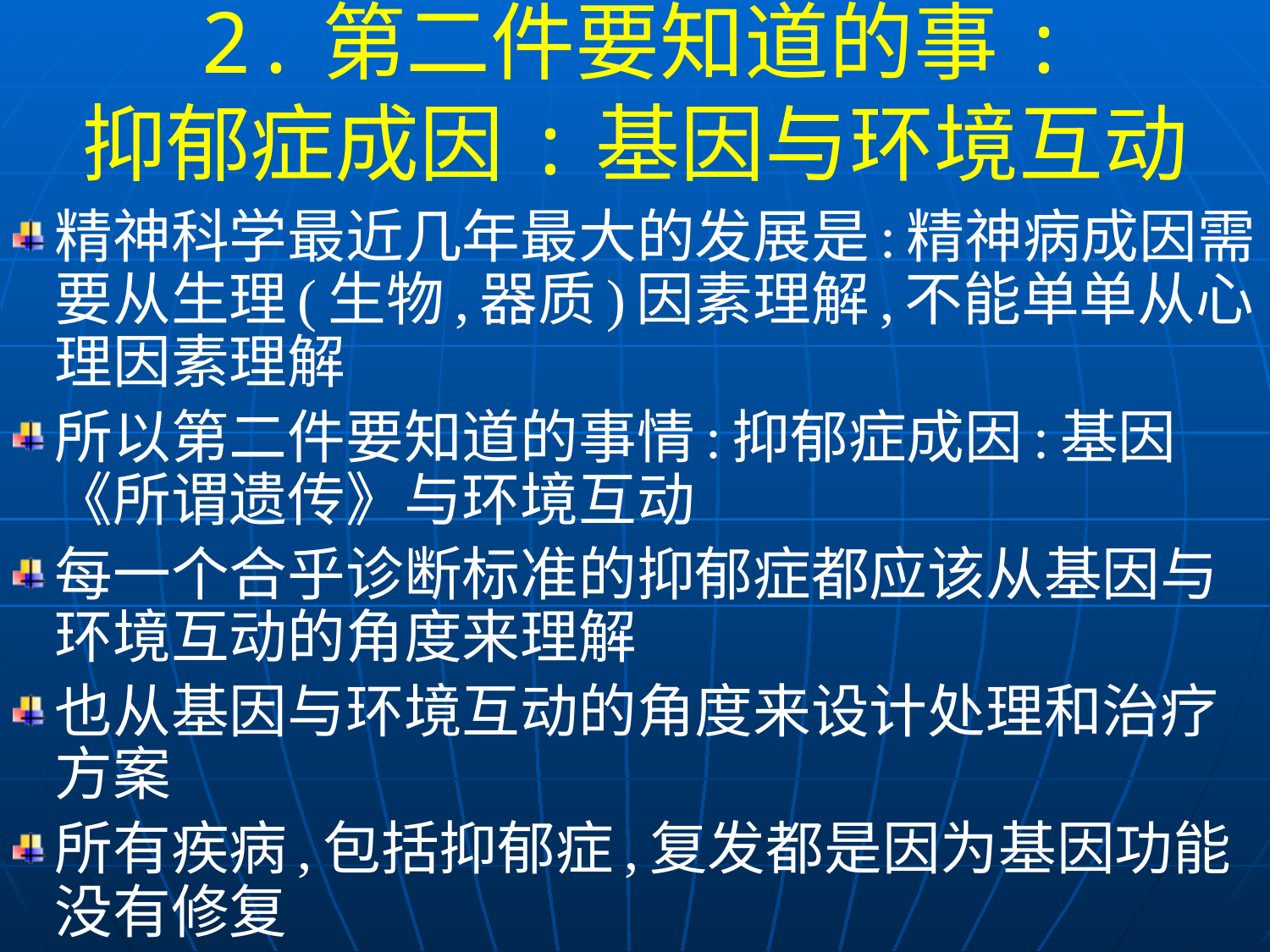

2.第二件要知道的事:
抑郁症成因:基因与环境互动
精神科学最近几年最大的发展是:精神病成因需要从生理(生物,器质)因素理解,不能单单从心理因素理解
所以第二件要知道的事情:抑郁症成因:基因《所谓遗传》与环境互动
每一个合乎诊断标准的抑郁症都应该从基因与环境互动的角度来理解
也从基因与环境互动的角度来设计处理和治疗方案
所有疾病,包括抑郁症,复发都是因为基因功能没有修复